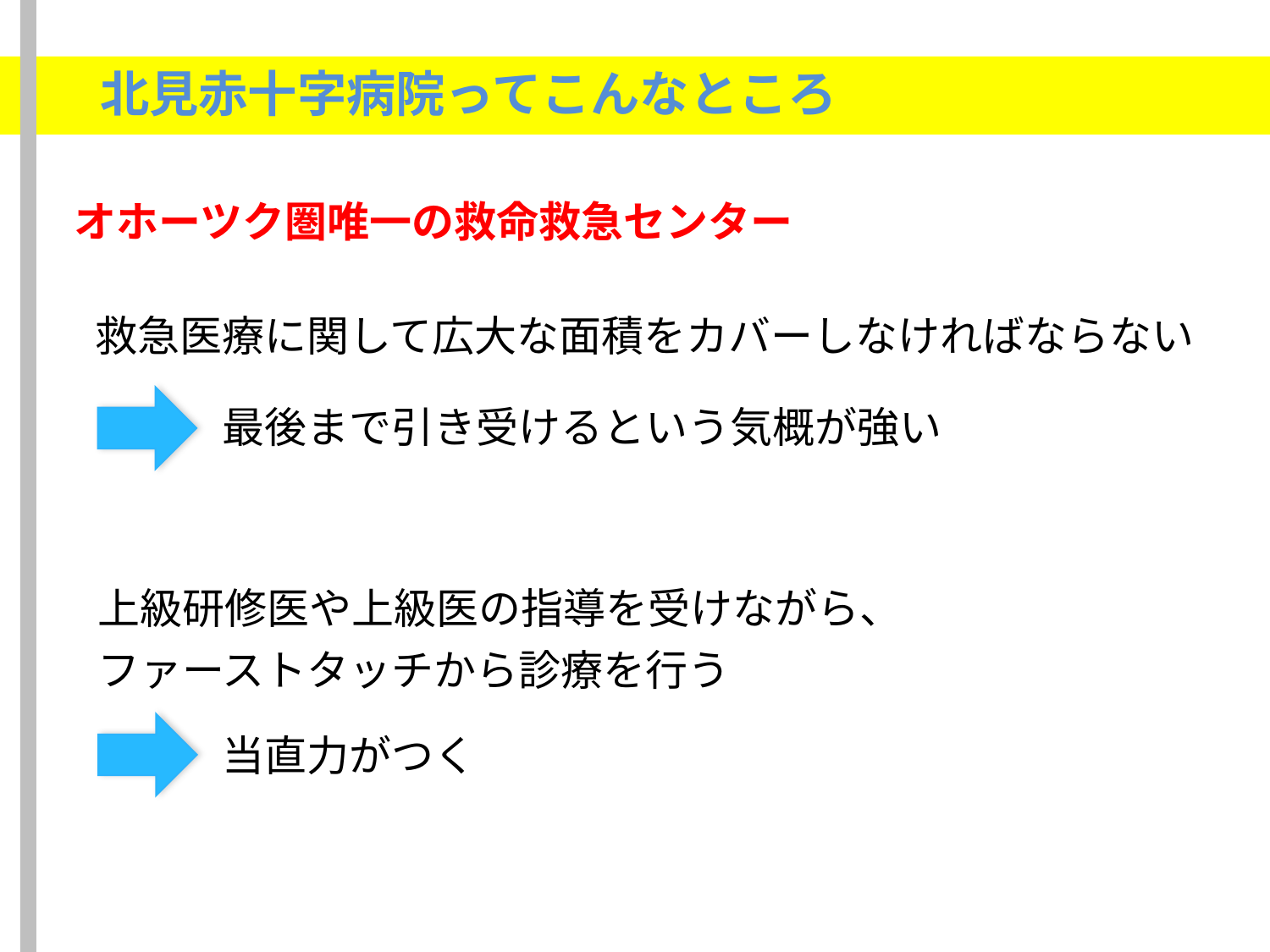

北見赤十字病院ってこんなところ

オホーツク圏唯一の救命救急センター
救急医療に関して広大な面積をカバーしなければならない

　　　　　最後まで引き受けるという気概が強い
上級研修医や上級医の指導を受けながら、
ファーストタッチから診療を行う

　　　　　当直力がつく